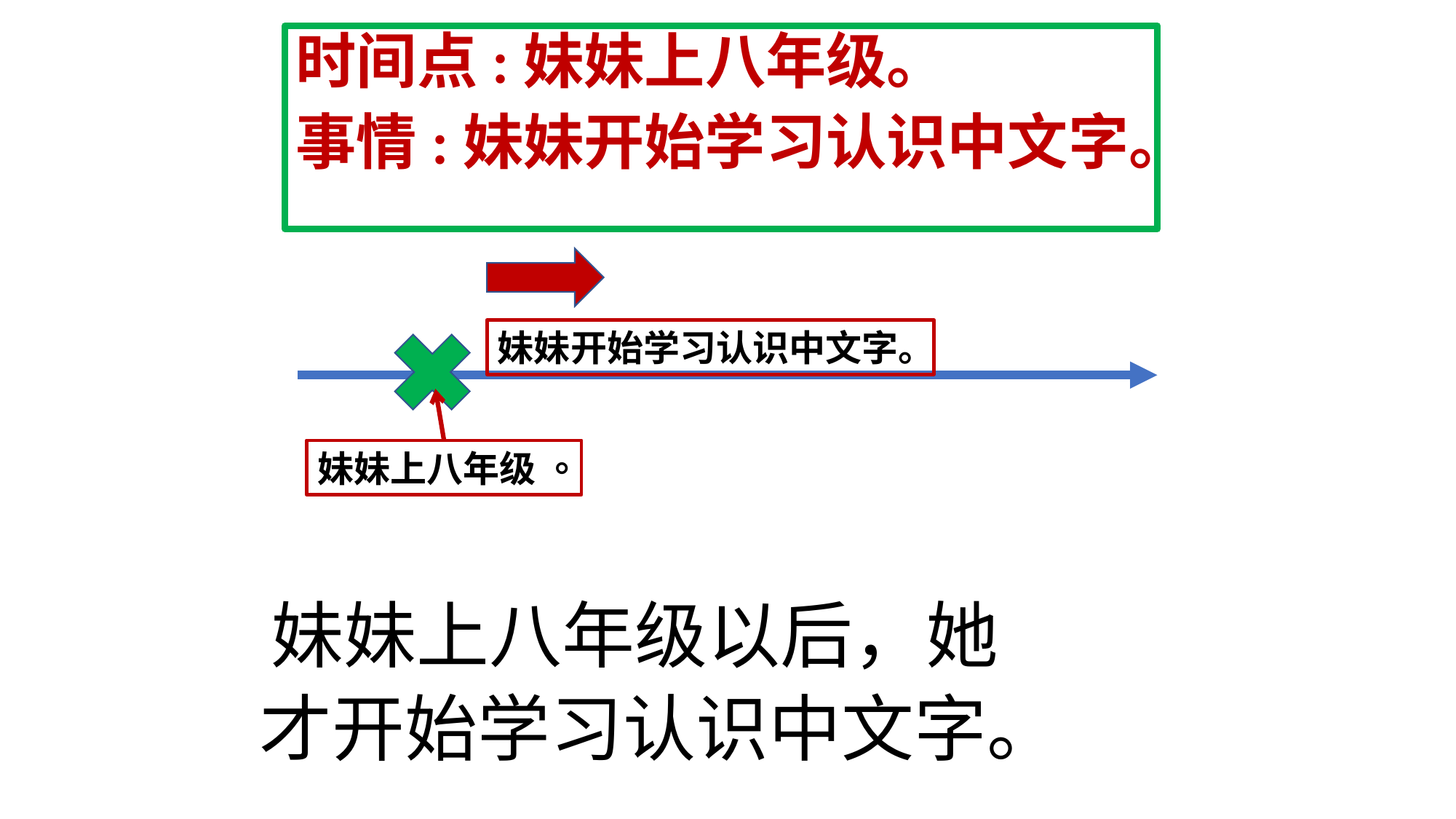

时间点:妹妹上八年级。
事情:妹妹开始学习认识中文字。

妹妹开始学习认识中文字。
妹妹上八年级 。
   妹妹上八年级以后，她
   才开始学习认识中文字。